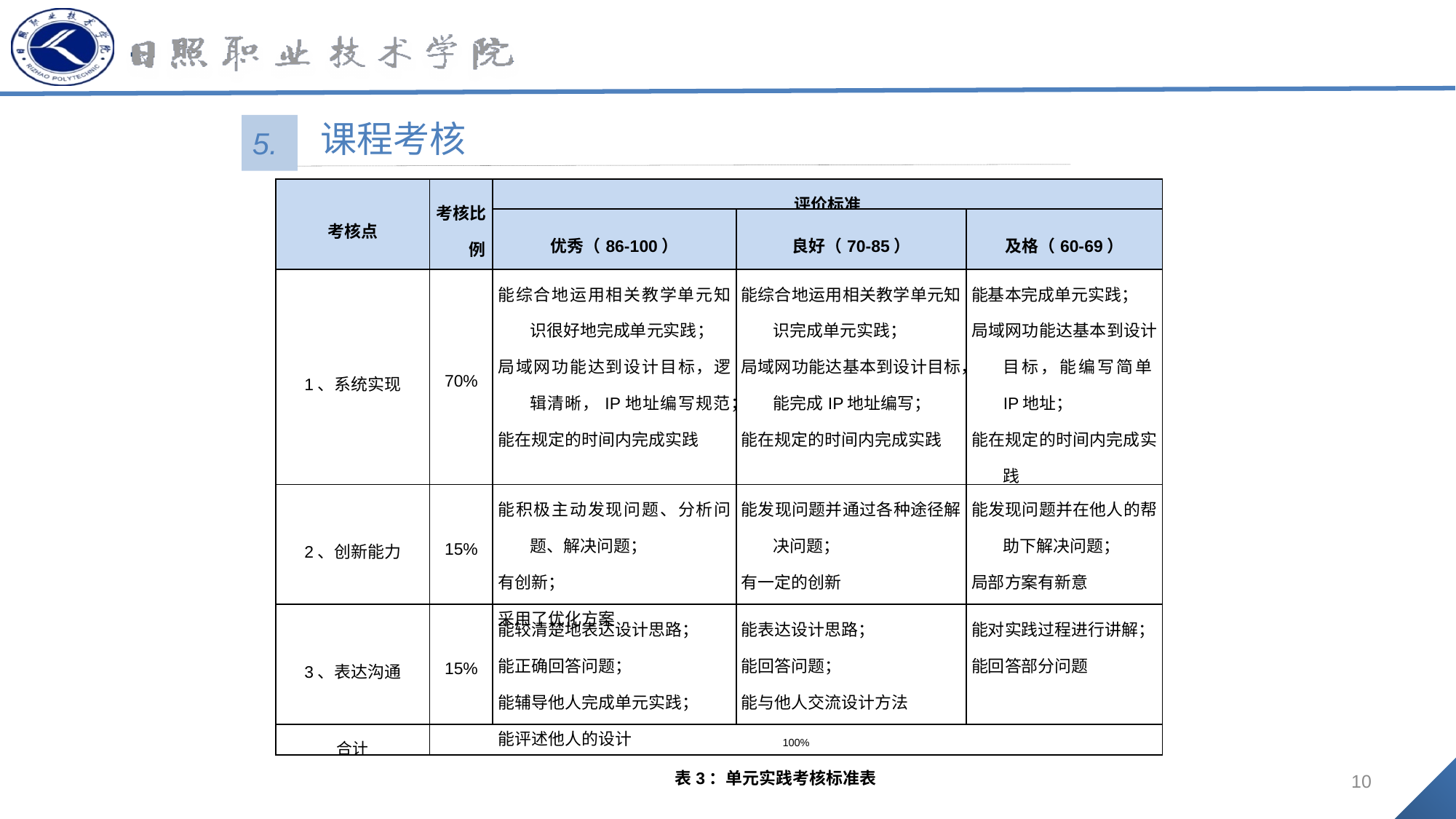

课程考核
5.
| 考核点 | 考核比例 | 评价标准 |  |  |
| --- | --- | --- | --- | --- |
|  |  | 优秀（86-100） | 良好（70-85） | 及格（60-69） |
| 1、系统实现 | 70% | 能综合地运用相关教学单元知识很好地完成单元实践； 局域网功能达到设计目标，逻辑清晰，IP地址编写规范； 能在规定的时间内完成实践 | 能综合地运用相关教学单元知识完成单元实践； 局域网功能达基本到设计目标，能完成IP地址编写； 能在规定的时间内完成实践 | 能基本完成单元实践； 局域网功能达基本到设计目标，能编写简单IP地址； 能在规定的时间内完成实践 |
| 2、创新能力 | 15% | 能积极主动发现问题、分析问题、解决问题； 有创新； 采用了优化方案 | 能发现问题并通过各种途径解决问题； 有一定的创新 | 能发现问题并在他人的帮助下解决问题； 局部方案有新意 |
| 3、表达沟通 | 15% | 能较清楚地表达设计思路； 能正确回答问题； 能辅导他人完成单元实践； 能评述他人的设计 | 能表达设计思路； 能回答问题； 能与他人交流设计方法 | 能对实践过程进行讲解； 能回答部分问题 |
| 合计 | 100% |  |  |  |
10
表3：单元实践考核标准表